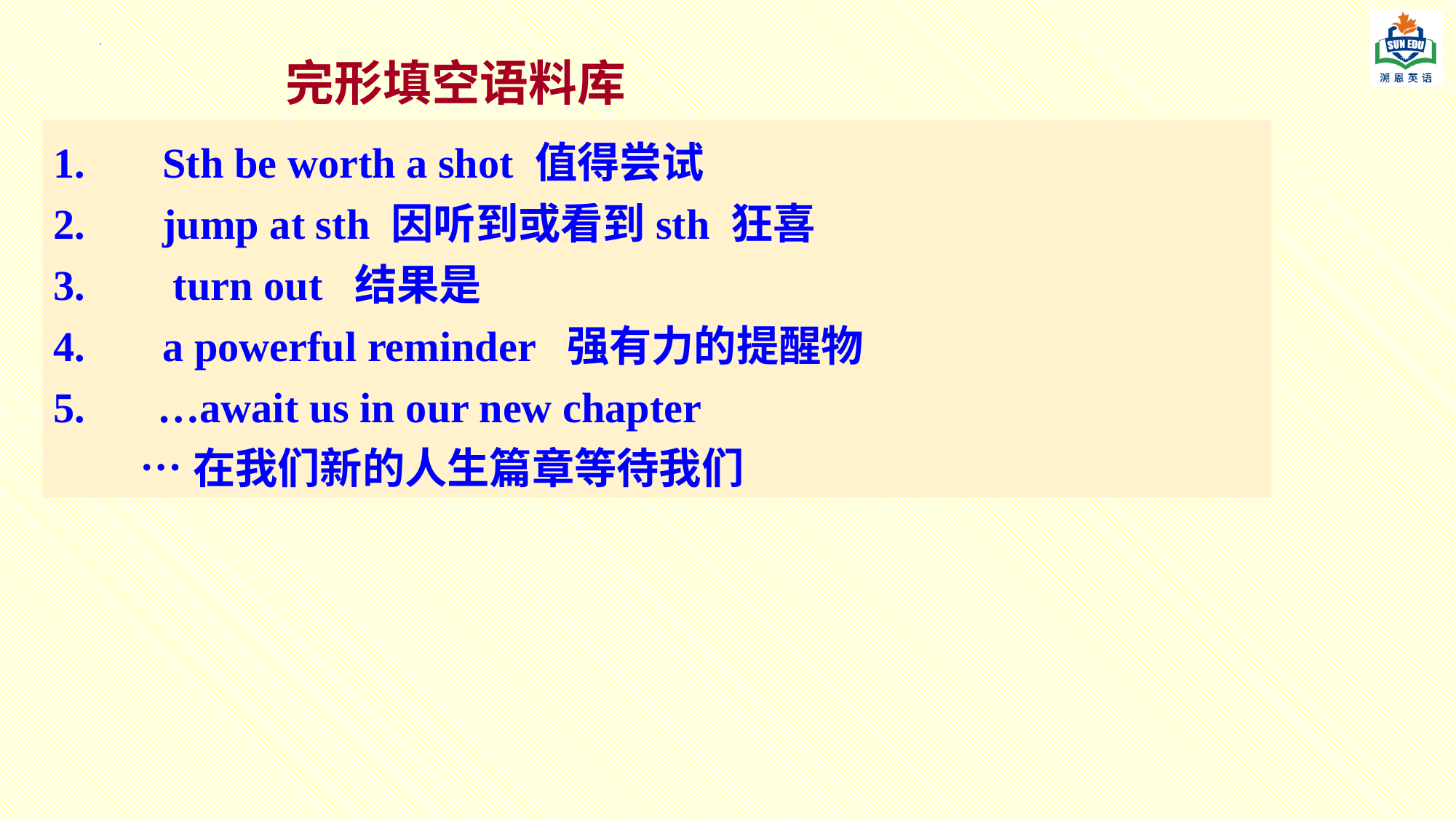

完形填空语料库
1.	Sth be worth a shot 值得尝试
2.	jump at sth 因听到或看到sth 狂喜
3.	 turn out  结果是
4.	a powerful reminder  强有力的提醒物
    …await us in our new chapter
         …在我们新的人生篇章等待我们